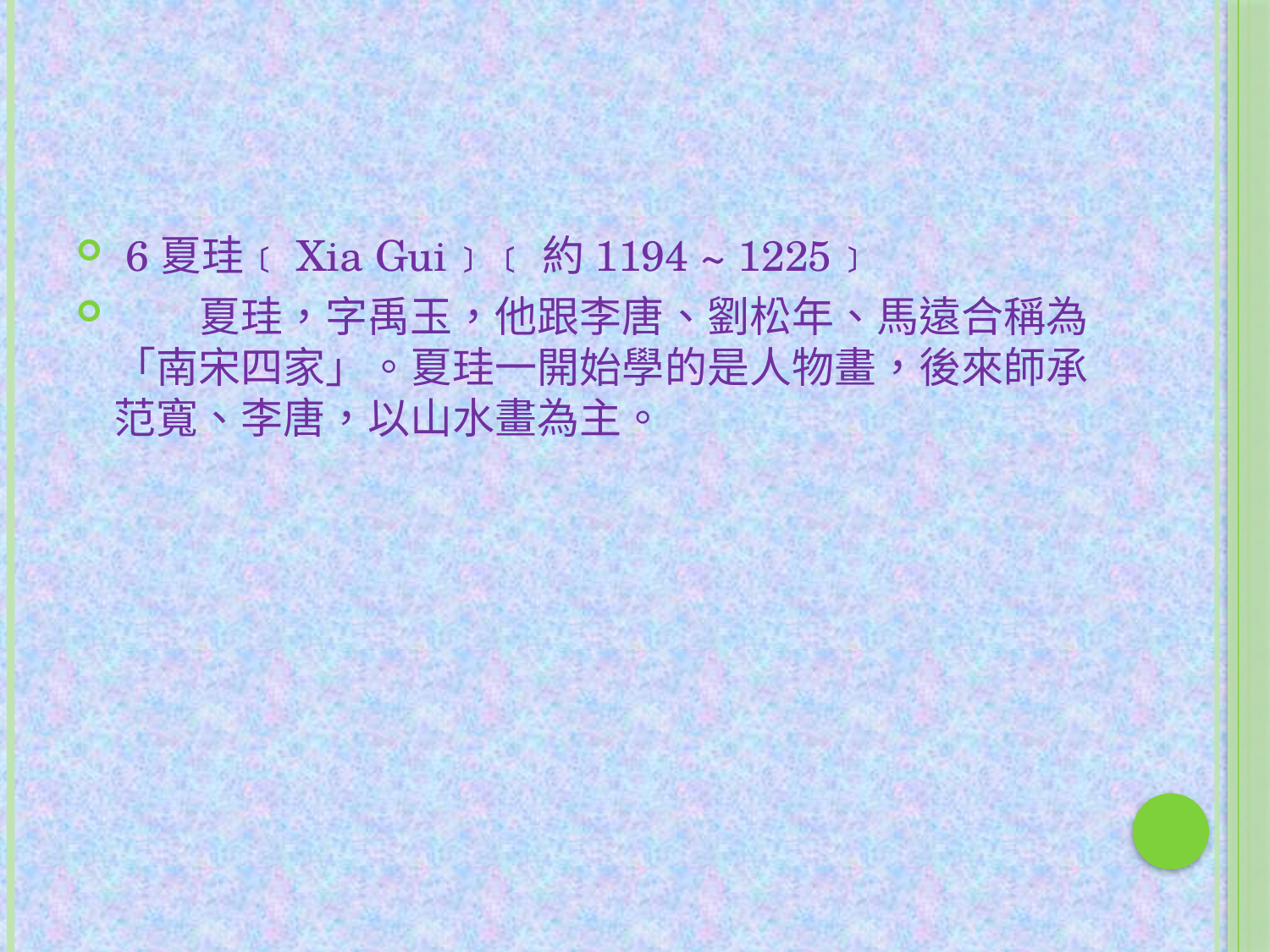

#
 6夏珪﹝Xia Gui﹞﹝約1194 ~ 1225﹞
　　夏珪，字禹玉，他跟李唐、劉松年、馬遠合稱為「南宋四家」。夏珪一開始學的是人物畫，後來師承范寬、李唐，以山水畫為主。